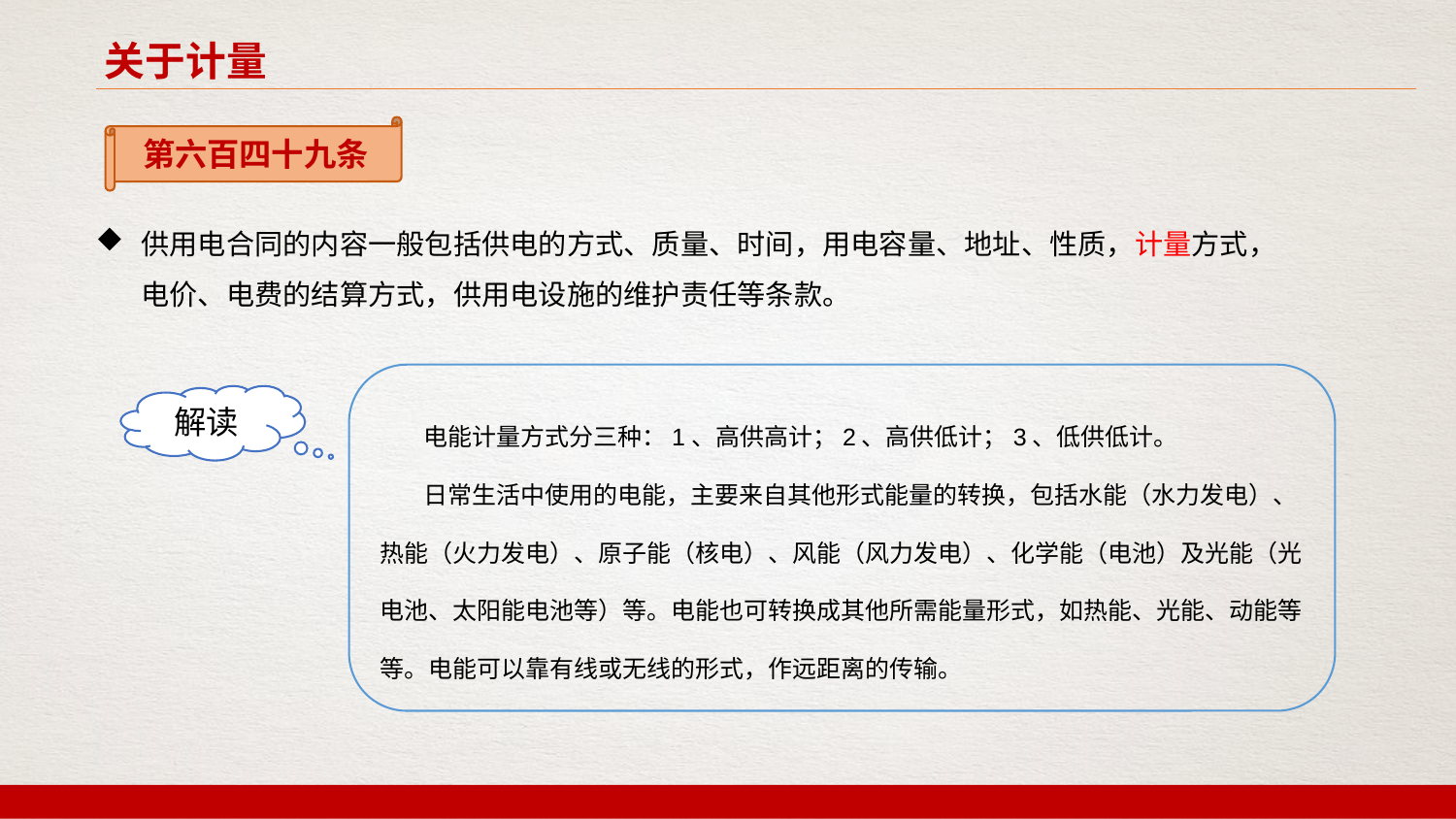

关于计量
第六百四十九条
供用电合同的内容一般包括供电的方式、质量、时间，用电容量、地址、性质，计量方式，电价、电费的结算方式，供用电设施的维护责任等条款。
       电能计量方式分三种：1、高供高计；2、高供低计；3、低供低计。
       日常生活中使用的电能，主要来自其他形式能量的转换，包括水能（水力发电）、热能（火力发电）、原子能（核电）、风能（风力发电）、化学能（电池）及光能（光电池、太阳能电池等）等。电能也可转换成其他所需能量形式，如热能、光能、动能等等。电能可以靠有线或无线的形式，作远距离的传输。
解读